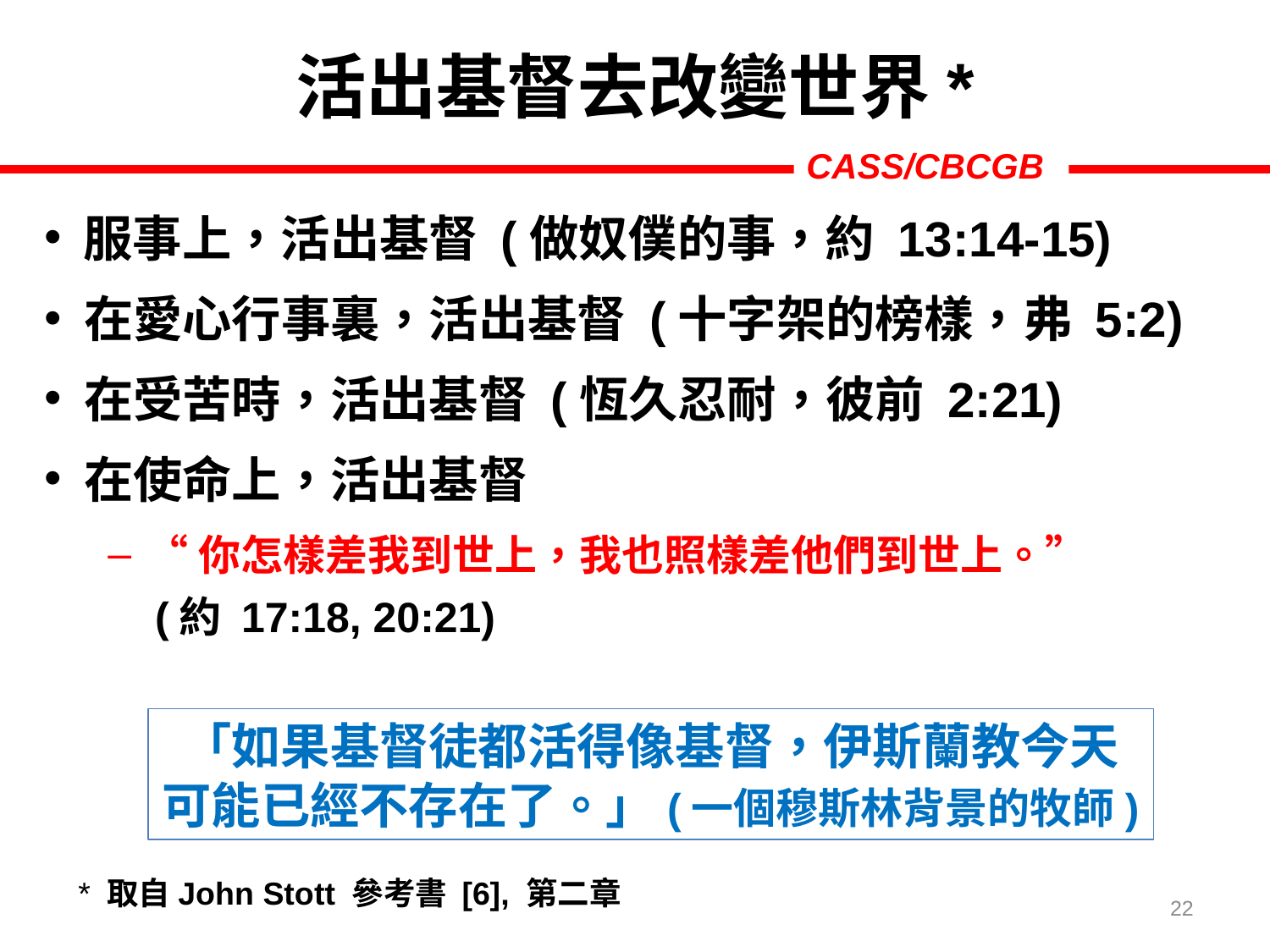

# 活出基督去改變世界*
服事上，活出基督 (做奴僕的事，約 13:14-15)
在愛心行事裏，活出基督 (十字架的榜樣，弗 5:2)
在受苦時，活出基督 (恆久忍耐，彼前 2:21)
在使命上，活出基督
“你怎樣差我到世上，我也照樣差他們到世上。”
    (約 17:18, 20:21)

「如果基督徒都活得像基督，伊斯蘭教今天可能已經不存在了。」(一個穆斯林背景的牧師)
* 取自John Stott 參考書 [6], 第二章
22